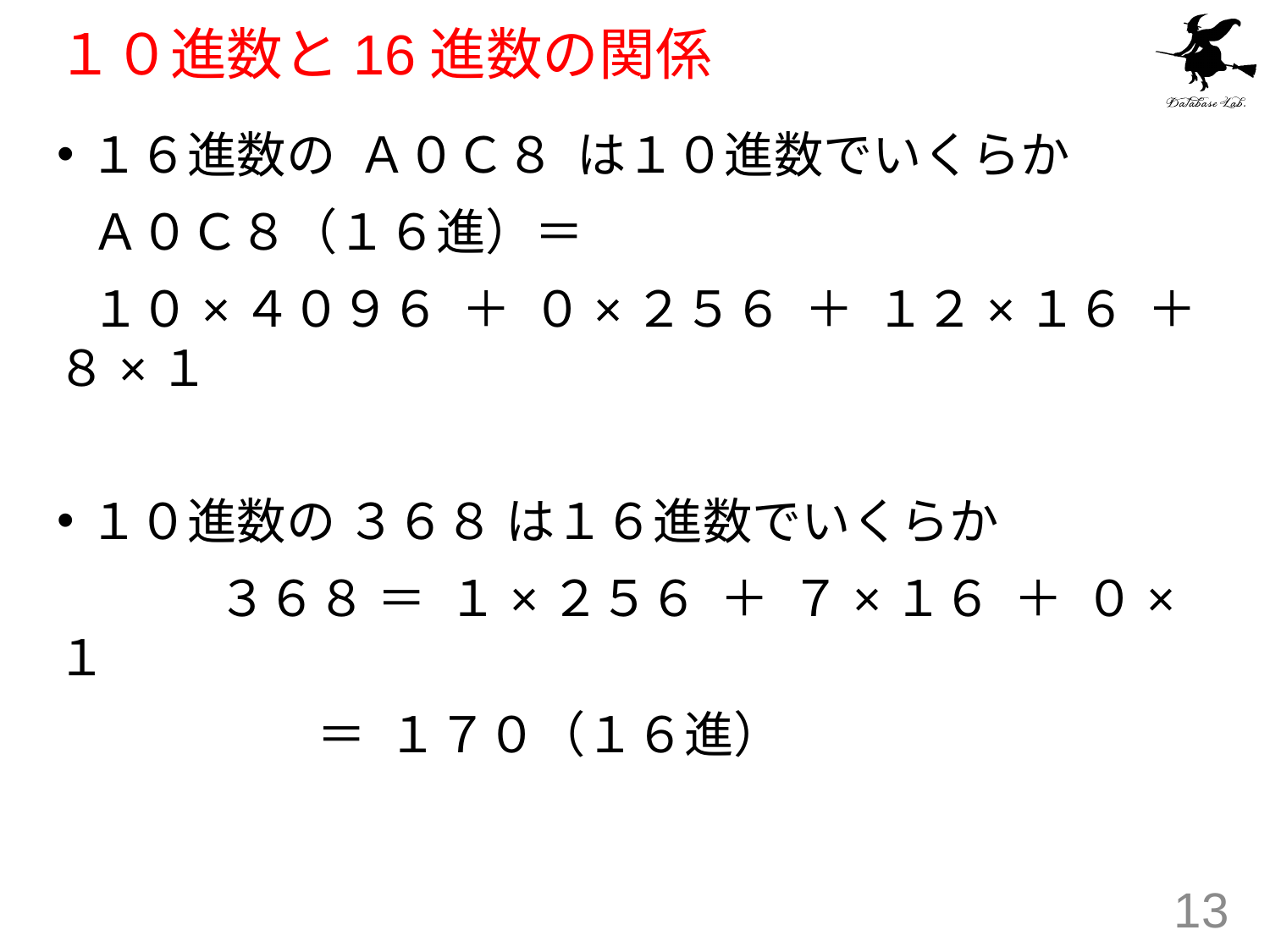

# １０進数と16進数の関係
１６進数の  Ａ０Ｃ８  は１０進数でいくらか
  Ａ０Ｃ８（１６進）＝
  １０×４０９６  ＋  ０×２５６  ＋  １２×１６  ＋  ８×１

１０進数の ３６８ は１６進数でいくらか
	  ３６８ ＝  １×２５６  ＋  ７×１６  ＋  ０×１
	           ＝  １７０（１６進）

13